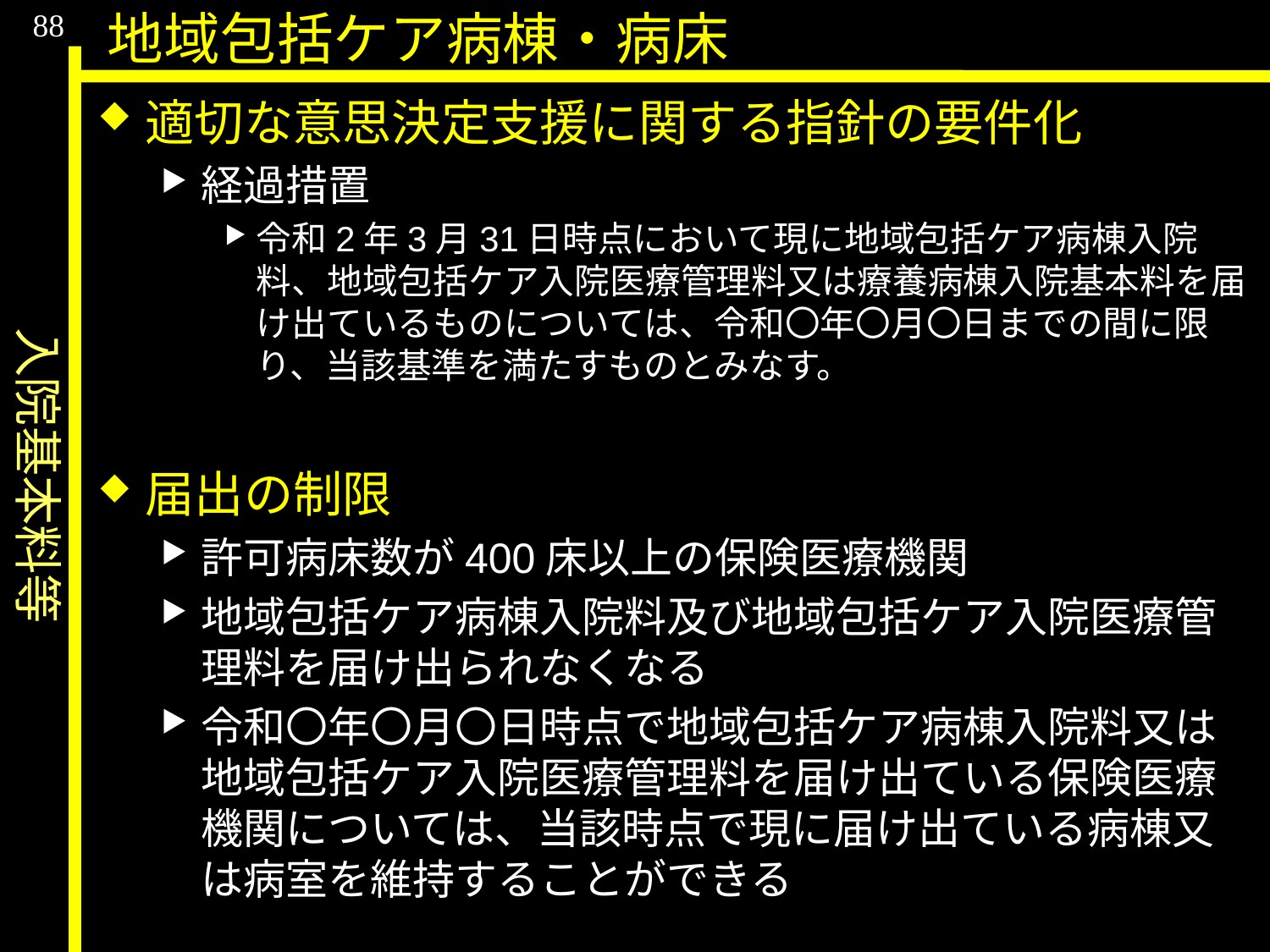

入院基本料等
88
地域包括ケア病棟・病床

適切な意思決定支援に関する指針の要件化
経過措置
令和2年3月31日時点において現に地域包括ケア病棟入院料、地域包括ケア入院医療管理料又は療養病棟入院基本料を届け出ているものについては、令和〇年〇月〇日までの間に限り、当該基準を満たすものとみなす。

届出の制限
許可病床数が400床以上の保険医療機関
地域包括ケア病棟入院料及び地域包括ケア入院医療管理料を届け出られなくなる
令和〇年〇月〇日時点で地域包括ケア病棟入院料又は地域包括ケア入院医療管理料を届け出ている保険医療機関については、当該時点で現に届け出ている病棟又は病室を維持することができる